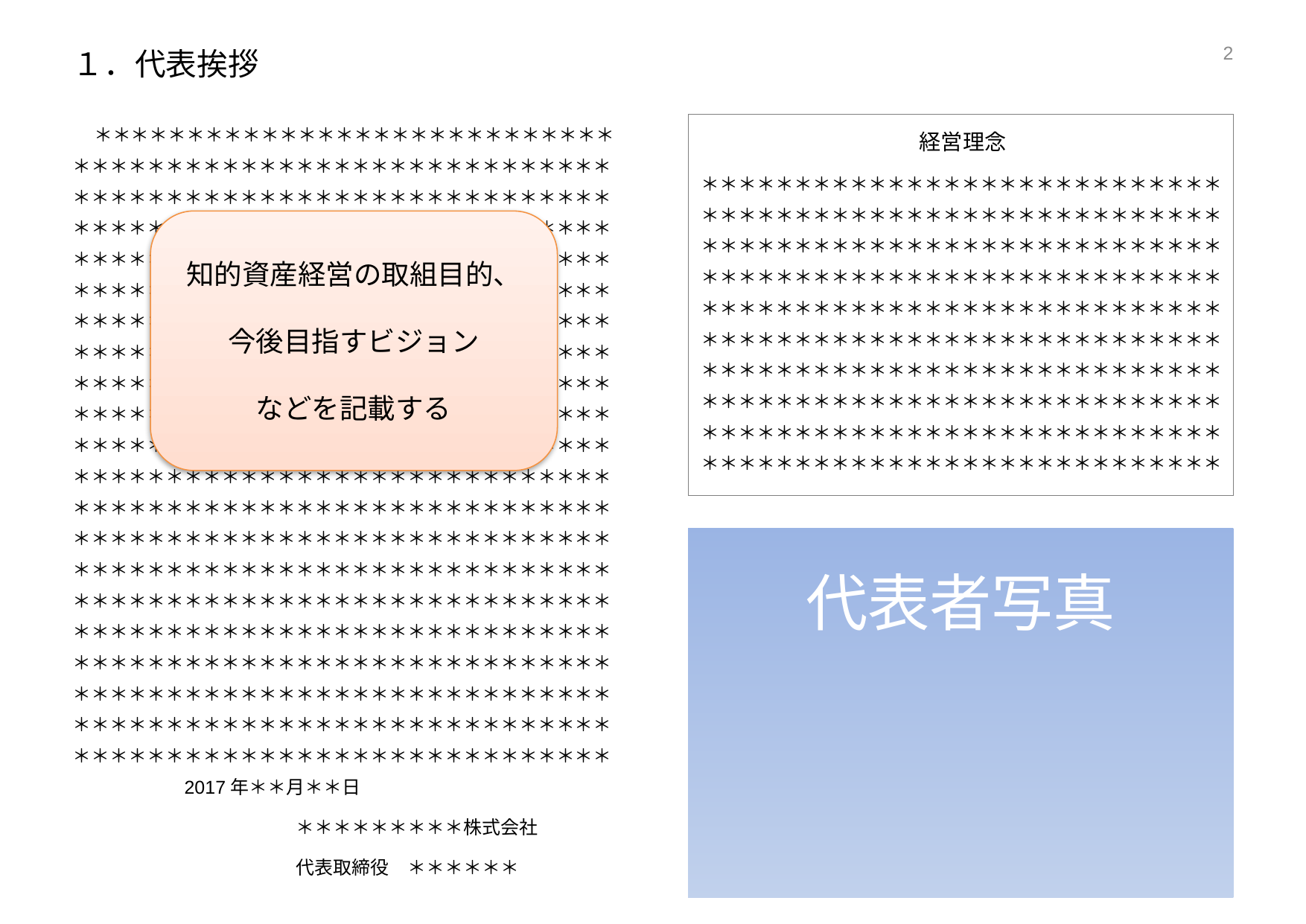

# １．代表挨拶
2
＊＊＊＊＊＊＊＊＊＊＊＊＊＊＊＊＊＊＊＊＊＊＊＊＊＊＊＊＊＊＊＊＊＊＊＊＊＊＊＊＊＊＊＊＊＊＊＊＊＊＊＊＊＊＊＊＊＊＊＊＊＊＊＊＊＊＊＊＊＊＊＊＊＊＊＊＊＊＊＊＊＊＊＊＊＊＊＊＊＊＊＊＊＊＊＊＊＊＊＊＊＊＊＊＊＊＊＊＊＊＊＊＊＊＊＊＊＊＊＊＊＊＊＊＊＊＊＊＊＊＊＊＊＊＊＊＊＊＊＊＊＊＊＊＊＊＊＊＊＊＊＊＊＊＊＊＊＊＊＊＊＊＊＊＊＊＊＊＊＊＊＊＊＊＊＊＊＊＊＊＊＊＊＊＊＊＊＊＊＊＊＊＊＊＊＊＊＊＊＊＊＊＊＊＊＊＊＊＊＊＊＊＊＊＊＊＊＊＊＊＊＊＊＊＊＊＊＊＊＊＊＊＊＊＊＊＊＊＊＊＊＊＊＊＊＊＊＊＊＊＊＊＊＊＊＊＊＊＊＊＊＊＊＊＊＊＊＊＊＊＊＊＊＊＊＊＊＊＊＊＊＊＊＊＊＊＊＊＊＊＊＊＊＊＊＊＊＊＊＊＊＊＊＊＊＊＊＊＊＊＊＊＊＊＊＊＊＊＊＊＊＊＊＊＊＊＊＊＊＊＊＊＊＊＊＊＊＊＊＊＊＊＊＊＊＊＊＊＊＊＊＊＊＊＊＊＊＊＊＊＊＊＊＊＊＊＊＊＊＊＊＊＊＊＊＊＊＊＊＊＊＊＊＊＊＊＊＊＊＊＊＊＊＊＊＊＊＊＊＊＊＊＊＊＊＊＊＊＊＊＊＊＊＊＊＊＊＊＊＊＊＊＊＊＊＊＊＊＊＊＊＊＊＊＊＊＊＊＊＊＊＊＊＊＊＊＊＊＊＊＊＊＊＊＊＊＊＊＊＊＊＊＊＊＊＊＊＊＊＊＊＊＊＊＊＊＊＊＊＊＊＊＊＊＊＊＊＊＊＊＊＊＊＊＊＊＊＊＊＊＊＊＊＊＊＊＊＊＊＊＊＊＊＊＊＊＊＊＊＊＊＊＊＊＊＊＊＊＊＊＊＊＊＊＊＊＊＊＊＊＊＊＊＊＊＊＊＊＊＊＊＊＊＊＊＊＊＊＊＊＊＊＊＊＊＊＊＊＊＊＊＊＊＊＊＊＊＊＊＊＊＊＊＊＊＊＊＊＊＊＊＊＊＊＊＊＊＊＊＊＊＊＊＊＊＊＊＊	2017年＊＊月＊＊日
		＊＊＊＊＊＊＊＊＊株式会社
		代表取締役　＊＊＊＊＊＊

経営理念
＊＊＊＊＊＊＊＊＊＊＊＊＊＊＊＊＊＊＊＊＊＊＊＊＊＊＊＊＊＊＊＊＊＊＊＊＊＊＊＊＊＊＊＊＊＊＊＊＊＊＊＊＊＊＊＊＊＊＊＊＊＊＊＊＊＊＊＊＊＊＊＊＊＊＊＊＊＊＊＊＊＊＊＊＊＊＊＊＊＊＊＊＊＊＊＊＊＊＊＊＊＊＊＊＊＊＊＊＊＊＊＊＊＊＊＊＊＊＊＊＊＊＊＊＊＊＊＊＊＊＊＊＊＊＊＊＊＊＊＊＊＊＊＊＊＊＊＊＊＊＊＊＊＊＊＊＊＊＊＊＊＊＊＊＊＊＊＊＊＊＊＊＊＊＊＊＊＊＊＊＊＊＊＊＊＊＊＊＊＊＊＊＊＊＊＊＊＊＊＊＊＊＊＊＊＊＊＊＊＊＊＊＊＊＊＊＊＊＊＊＊＊＊＊＊＊＊＊＊＊＊＊＊＊＊＊＊＊＊＊＊＊＊＊＊＊＊＊＊＊＊＊＊＊＊＊＊＊＊＊＊＊＊＊＊＊＊＊＊＊＊＊＊＊＊＊＊＊＊＊

知的資産経営の取組目的、

今後目指すビジョン

などを記載する

代表者写真